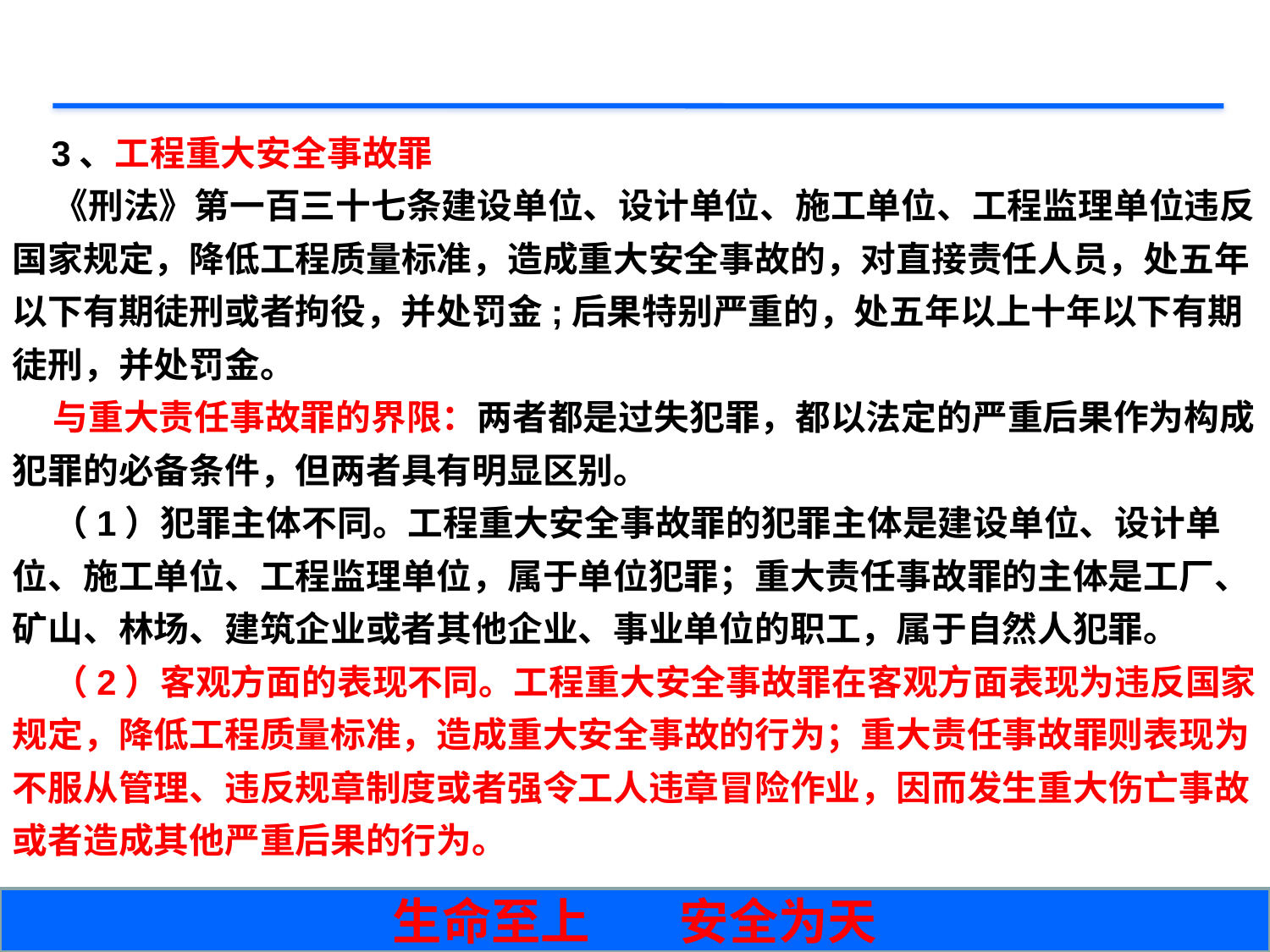

3、工程重大安全事故罪
    《刑法》第一百三十七条建设单位、设计单位、施工单位、工程监理单位违反国家规定，降低工程质量标准，造成重大安全事故的，对直接责任人员，处五年以下有期徒刑或者拘役，并处罚金;后果特别严重的，处五年以上十年以下有期徒刑，并处罚金。
    与重大责任事故罪的界限：两者都是过失犯罪，都以法定的严重后果作为构成犯罪的必备条件，但两者具有明显区别。
    （1）犯罪主体不同。工程重大安全事故罪的犯罪主体是建设单位、设计单位、施工单位、工程监理单位，属于单位犯罪；重大责任事故罪的主体是工厂、矿山、林场、建筑企业或者其他企业、事业单位的职工，属于自然人犯罪。
    （2）客观方面的表现不同。工程重大安全事故罪在客观方面表现为违反国家规定，降低工程质量标准，造成重大安全事故的行为；重大责任事故罪则表现为不服从管理、违反规章制度或者强令工人违章冒险作业，因而发生重大伤亡事故或者造成其他严重后果的行为。